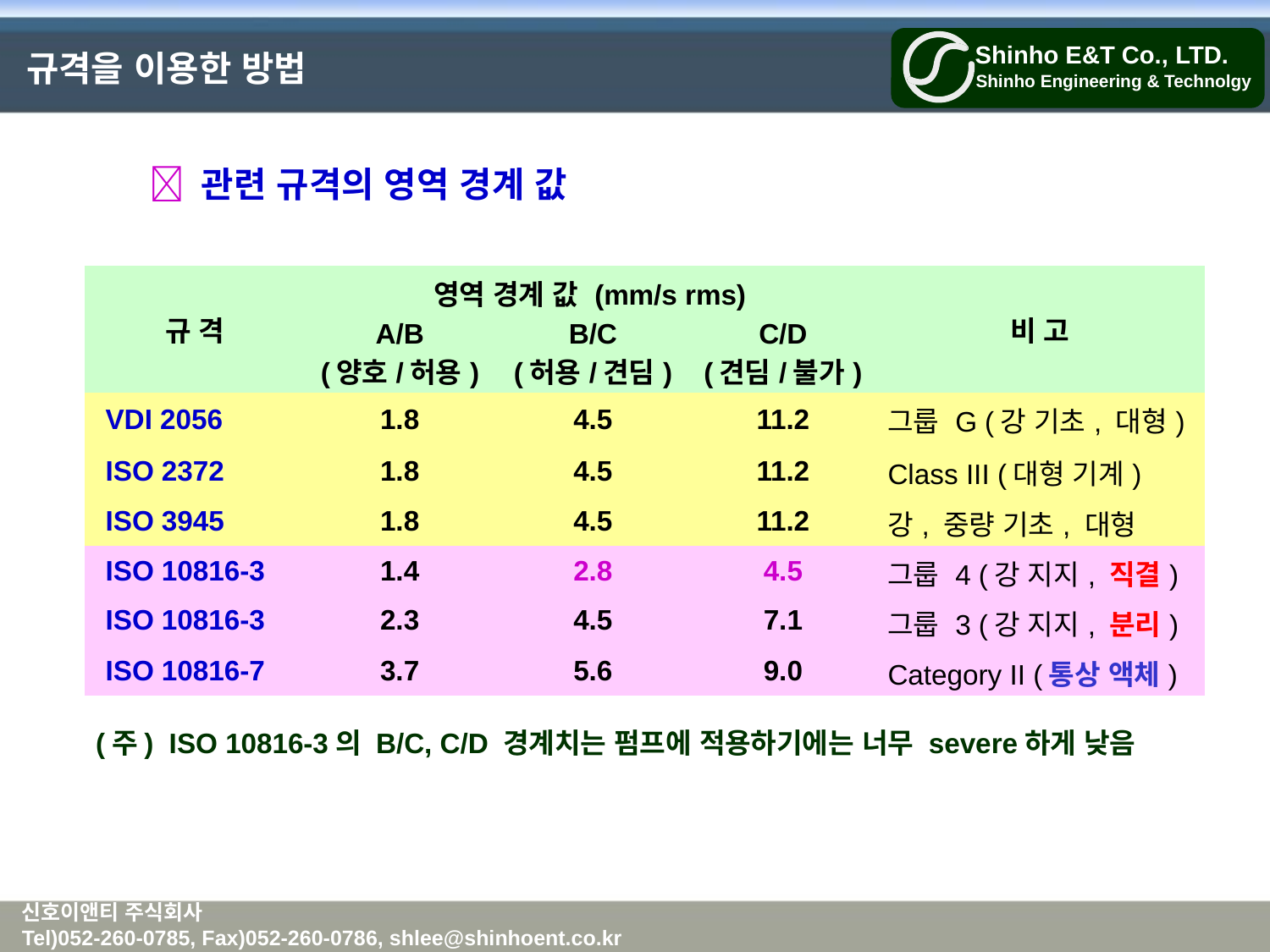

규격을 이용한 방법
♣ 관련 규격의 영역 경계 값

| 규 격 | 영역 경계 값 (mm/s rms) |  |  | 비 고 |
| --- | --- | --- | --- | --- |
|  | A/B (양호/허용) | B/C (허용/견딤) | C/D (견딤/불가) |  |
| VDI 2056 | 1.8 | 4.5 | 11.2 | 그룹 G (강 기초, 대형) |
| ISO 2372 | 1.8 | 4.5 | 11.2 | Class III (대형 기계) |
| ISO 3945 | 1.8 | 4.5 | 11.2 | 강, 중량 기초, 대형 |
| ISO 10816-3 | 1.4 | 2.8 | 4.5 | 그룹 4 (강 지지, 직결) |
| ISO 10816-3 | 2.3 | 4.5 | 7.1 | 그룹 3 (강 지지, 분리) |
| ISO 10816-7 | 3.7 | 5.6 | 9.0 | Category II (통상 액체) |

(주)  ISO 10816-3의 B/C, C/D 경계치는 펌프에 적용하기에는 너무 severe하게 낮음